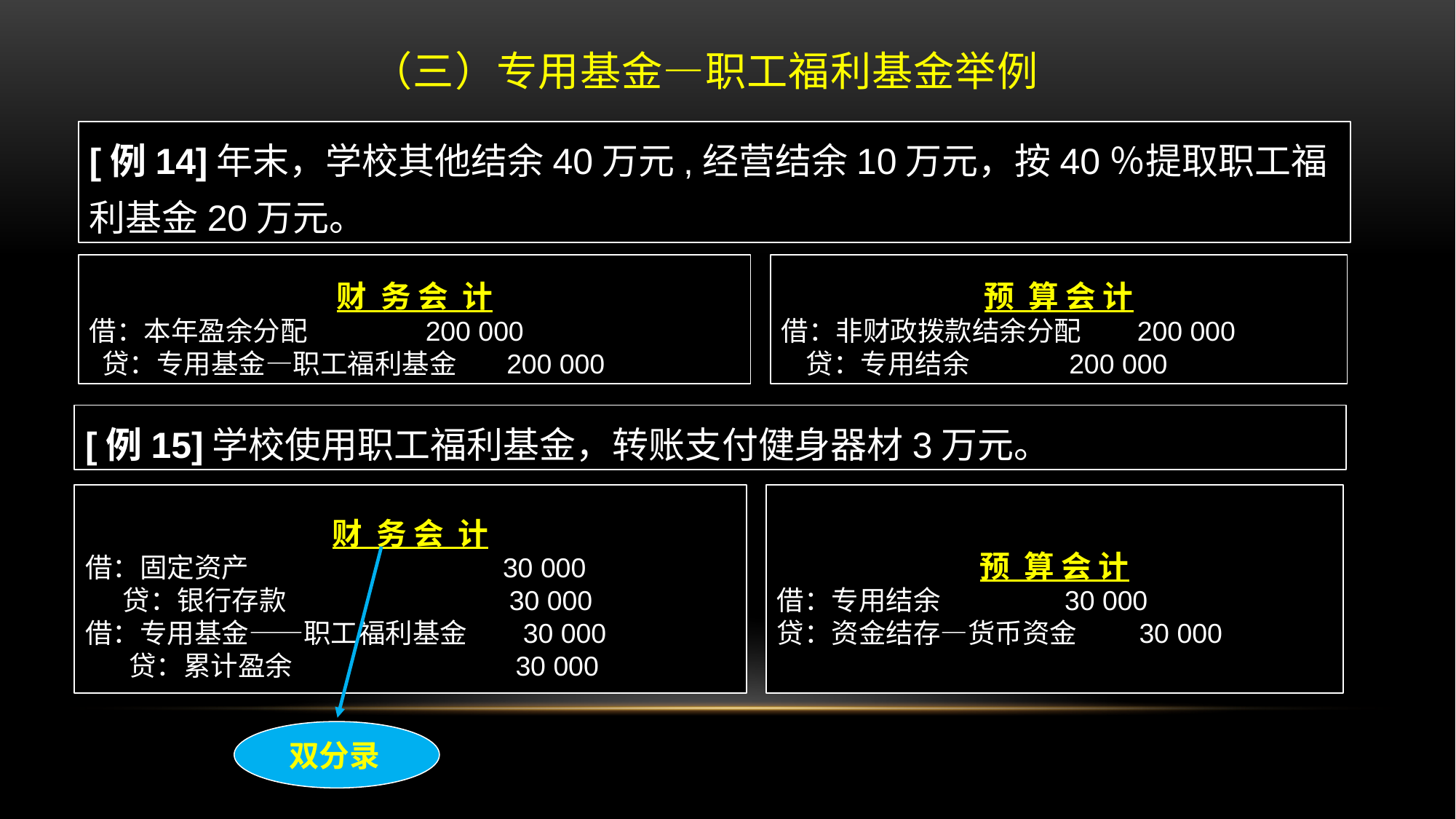

# （三）专用基金—职工福利基金举例
[例14]年末，学校其他结余40万元,经营结余10万元，按40％提取职工福利基金20万元。
财  务 会  计
借：本年盈余分配                  200 000
 贷：专用基金—职工福利基金       200 000
预  算 会 计
借：非财政拨款结余分配        200 000
   贷：专用结余               200 000
[例15]学校使用职工福利基金，转账支付健身器材3万元。
财  务 会  计
借：固定资产                                        30 000
     贷：银行存款                                   30 000
借：专用基金——职工福利基金        30 000
      贷：累计盈余                                   30 000
预  算 会 计
借：专用结余                   30 000
贷：资金结存—货币资金         30 000
 双分录
87